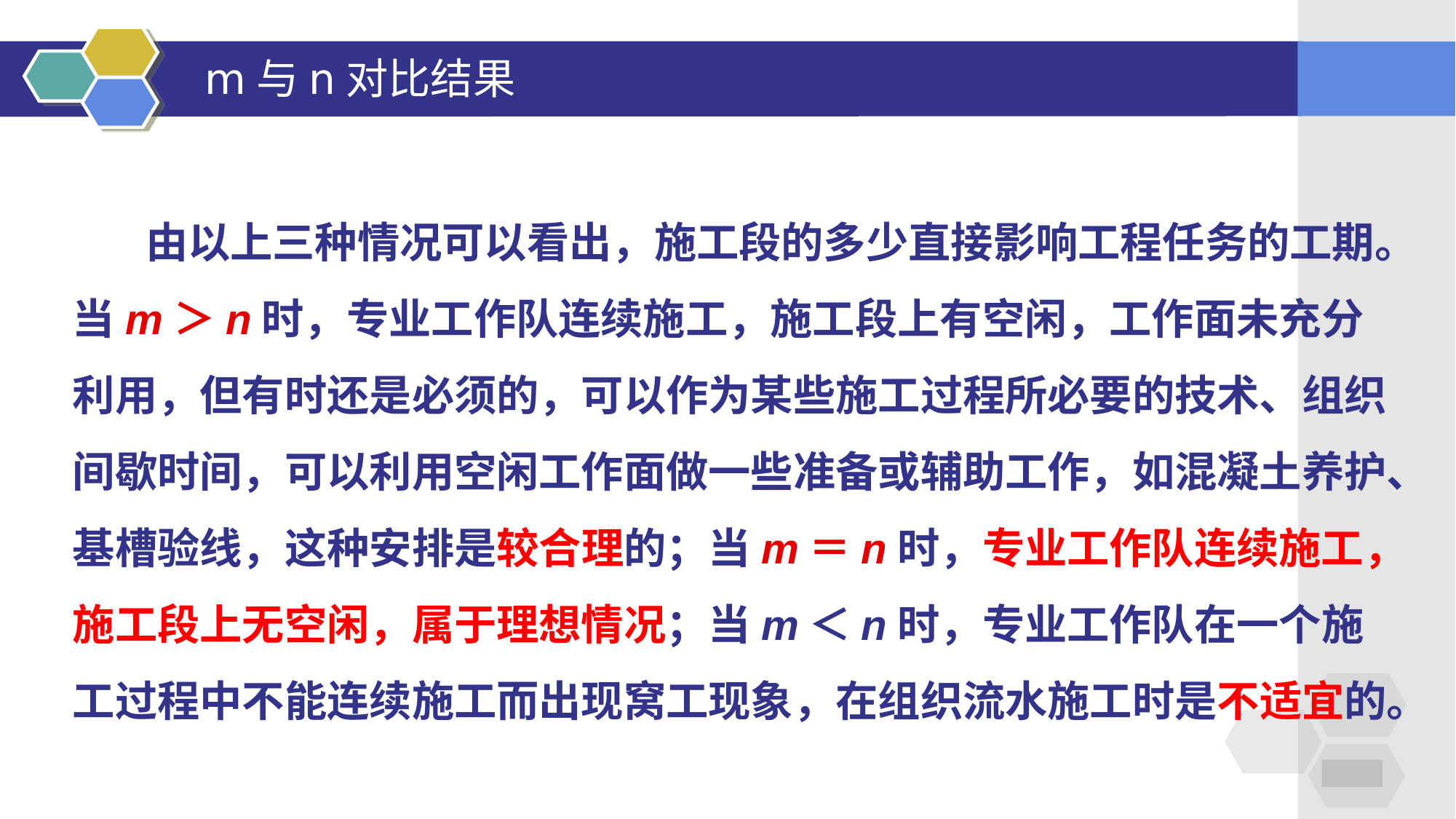

# m与n对比结果
     由以上三种情况可以看出，施工段的多少直接影响工程任务的工期。当m＞n时，专业工作队连续施工，施工段上有空闲，工作面未充分利用，但有时还是必须的，可以作为某些施工过程所必要的技术、组织间歇时间，可以利用空闲工作面做一些准备或辅助工作，如混凝土养护、基槽验线，这种安排是较合理的；当m＝n时，专业工作队连续施工，施工段上无空闲，属于理想情况；当m＜n时，专业工作队在一个施工过程中不能连续施工而出现窝工现象，在组织流水施工时是不适宜的。
11